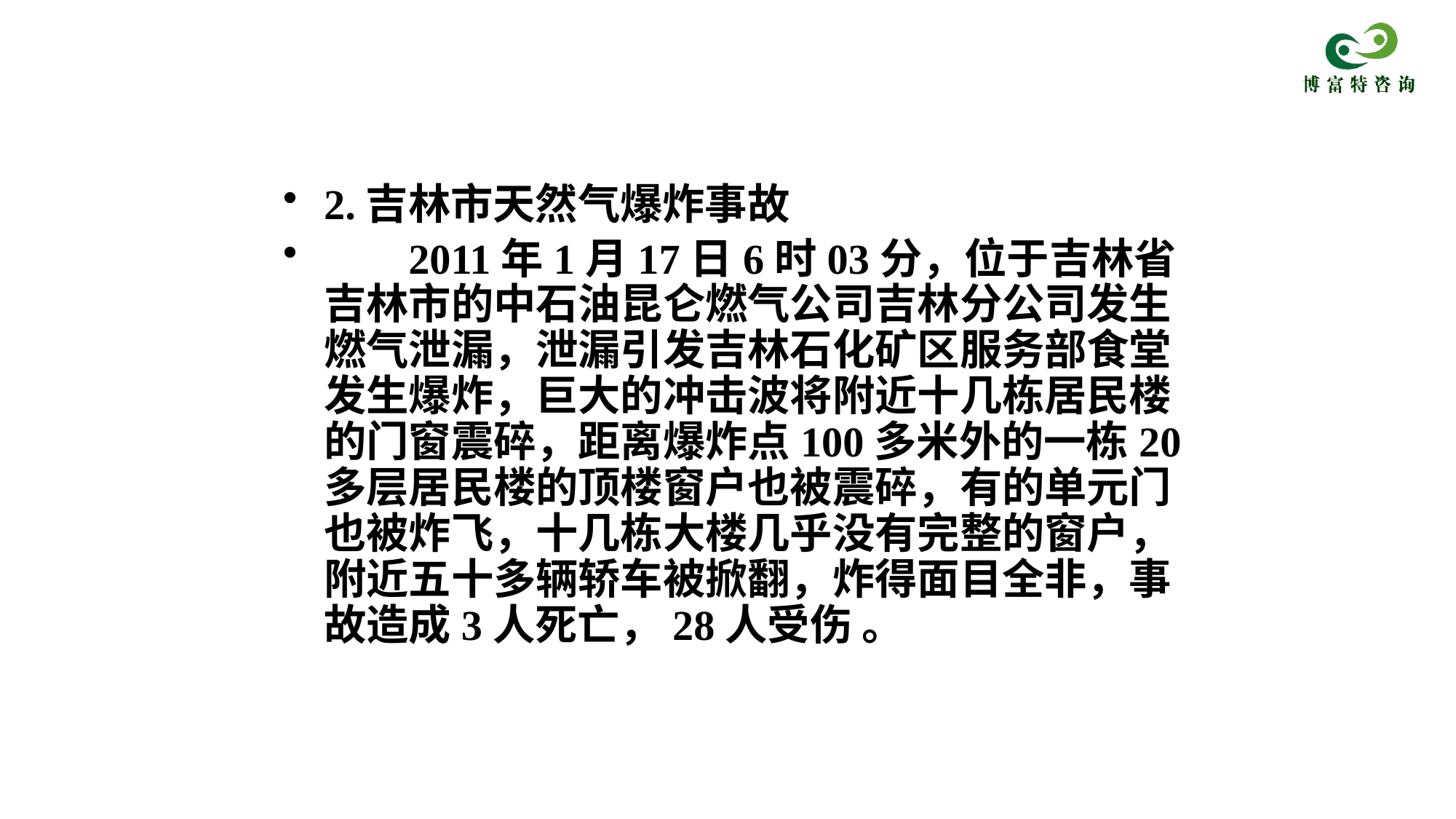

2.吉林市天然气爆炸事故
        2011年1月17日6时03分，位于吉林省吉林市的中石油昆仑燃气公司吉林分公司发生燃气泄漏，泄漏引发吉林石化矿区服务部食堂发生爆炸，巨大的冲击波将附近十几栋居民楼的门窗震碎，距离爆炸点100多米外的一栋20多层居民楼的顶楼窗户也被震碎，有的单元门也被炸飞，十几栋大楼几乎没有完整的窗户，附近五十多辆轿车被掀翻，炸得面目全非，事故造成3人死亡，28人受伤 。